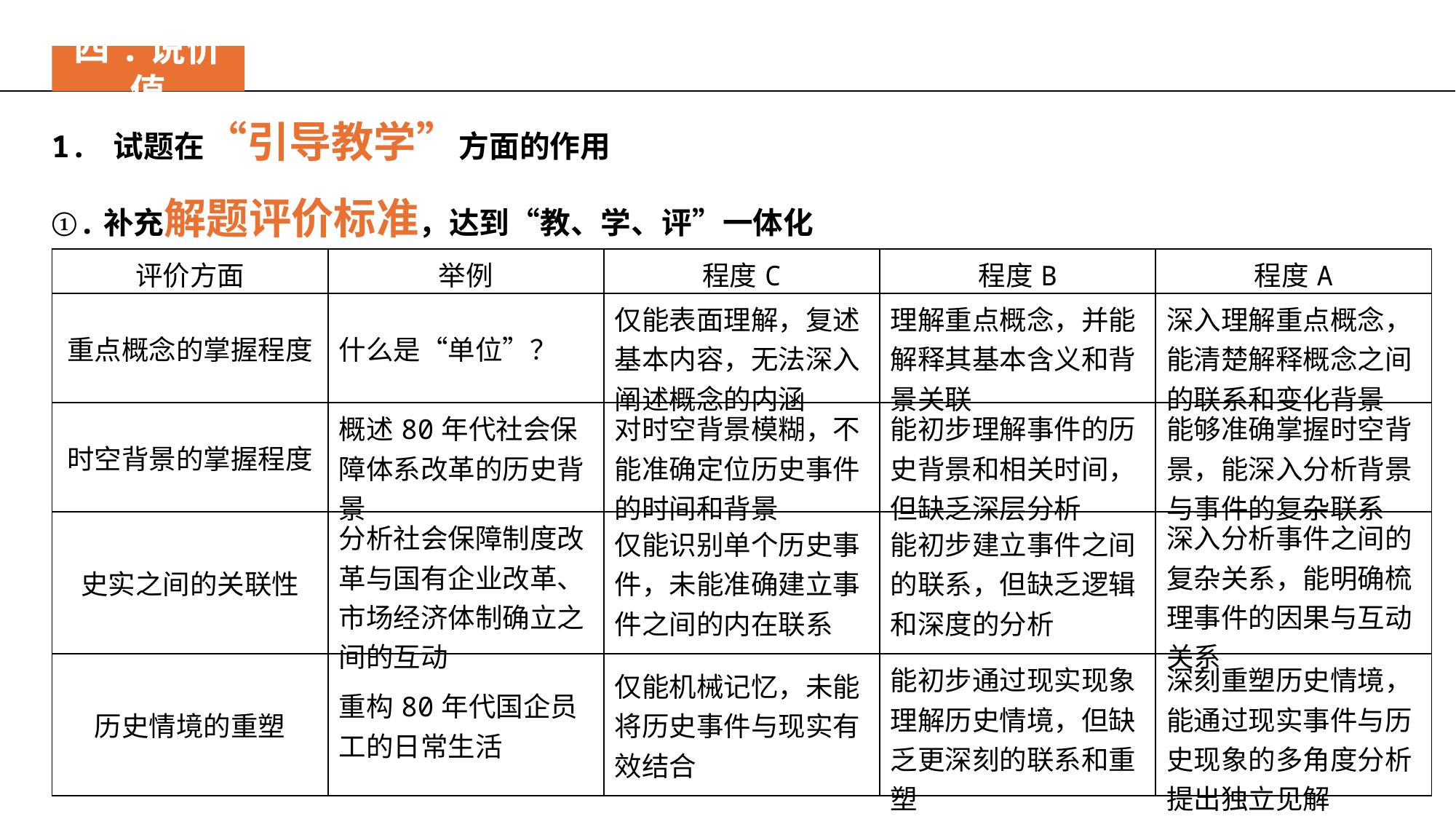

四.说价值
1. 试题在“引导教学”方面的作用
①.补充解题评价标准，达到“教、学、评”一体化

| 评价方面 | 举例 | 程度C | 程度B | 程度A |
| --- | --- | --- | --- | --- |
| 重点概念的掌握程度 | 什么是“单位”？ | 仅能表面理解，复述基本内容，无法深入阐述概念的内涵 | 理解重点概念，并能解释其基本含义和背景关联 | 深入理解重点概念，能清楚解释概念之间的联系和变化背景 |
| 时空背景的掌握程度 | 概述80年代社会保障体系改革的历史背景 | 对时空背景模糊，不能准确定位历史事件的时间和背景 | 能初步理解事件的历史背景和相关时间，但缺乏深层分析 | 能够准确掌握时空背景，能深入分析背景与事件的复杂联系 |
| 史实之间的关联性 | 分析社会保障制度改革与国有企业改革、市场经济体制确立之间的互动 | 仅能识别单个历史事件，未能准确建立事件之间的内在联系 | 能初步建立事件之间的联系，但缺乏逻辑和深度的分析 | 深入分析事件之间的复杂关系，能明确梳理事件的因果与互动关系 |
| 历史情境的重塑 | 重构80年代国企员工的日常生活 | 仅能机械记忆，未能将历史事件与现实有效结合 | 能初步通过现实现象理解历史情境，但缺乏更深刻的联系和重塑 | 深刻重塑历史情境，能通过现实事件与历史现象的多角度分析提出独立见解 |